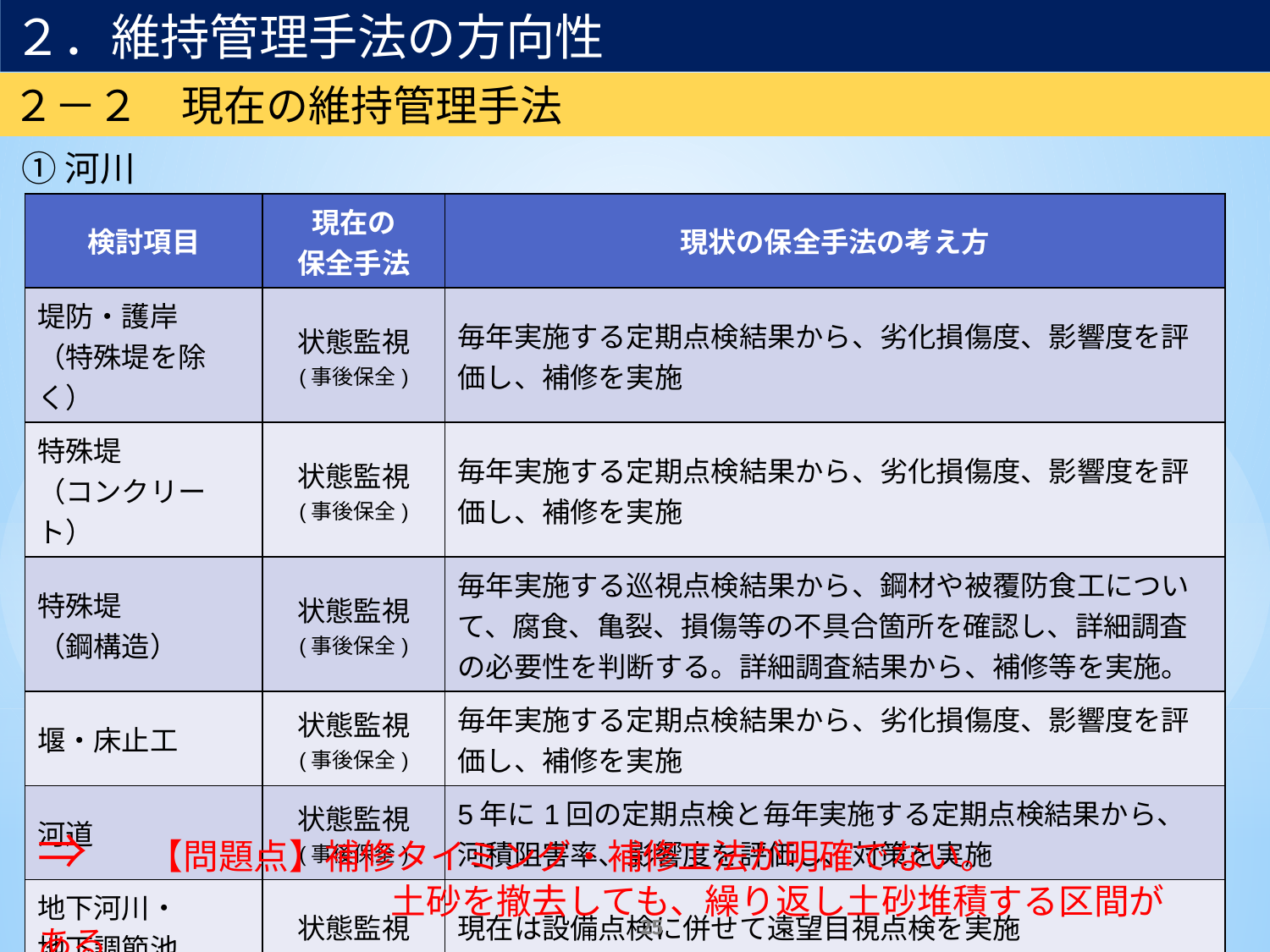

２．維持管理手法の方向性
２－２　現在の維持管理手法
≪修正箇所≫
問題点を追記
①河川
| 検討項目 | 現在の 保全手法 | 現状の保全手法の考え方 |
| --- | --- | --- |
| 堤防・護岸 （特殊堤を除く） | 状態監視 (事後保全) | 毎年実施する定期点検結果から、劣化損傷度、影響度を評価し、補修を実施 |
| 特殊堤 （コンクリート） | 状態監視 (事後保全) | 毎年実施する定期点検結果から、劣化損傷度、影響度を評価し、補修を実施 |
| 特殊堤 （鋼構造） | 状態監視 (事後保全) | 毎年実施する巡視点検結果から、鋼材や被覆防食工について、腐食、亀裂、損傷等の不具合箇所を確認し、詳細調査の必要性を判断する。詳細調査結果から、補修等を実施。 |
| 堰・床止工 | 状態監視 (事後保全) | 毎年実施する定期点検結果から、劣化損傷度、影響度を評価し、補修を実施 |
| 河道 | 状態監視 (事後保全) | 5年に1回の定期点検と毎年実施する定期点検結果から、河積阻害率、影響度を評価し、対策を実施 |
| 地下河川・ 地下調節池 | 状態監視 | 現在は設備点検に併せて遠望目視点検を実施 |
⇒　【問題点】補修タイミング・補修工法が明確でない。
　　　　　　　　　　土砂を撤去しても、繰り返し土砂堆積する区間がある
25